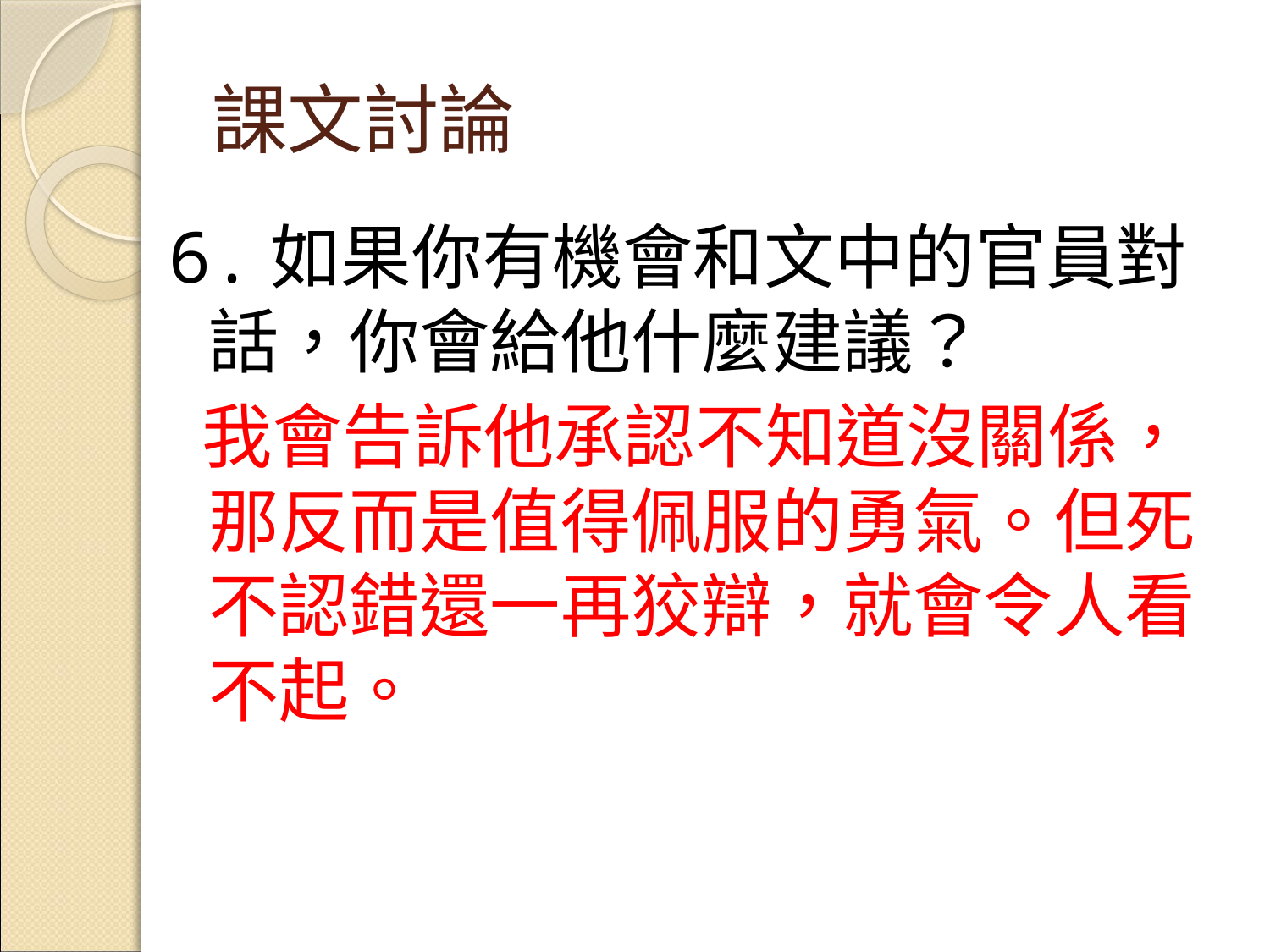

課文討論
6.如果你有機會和文中的官員對話，你會給他什麼建議？
 我會告訴他承認不知道沒關係，那反而是值得佩服的勇氣。但死不認錯還一再狡辯，就會令人看不起。